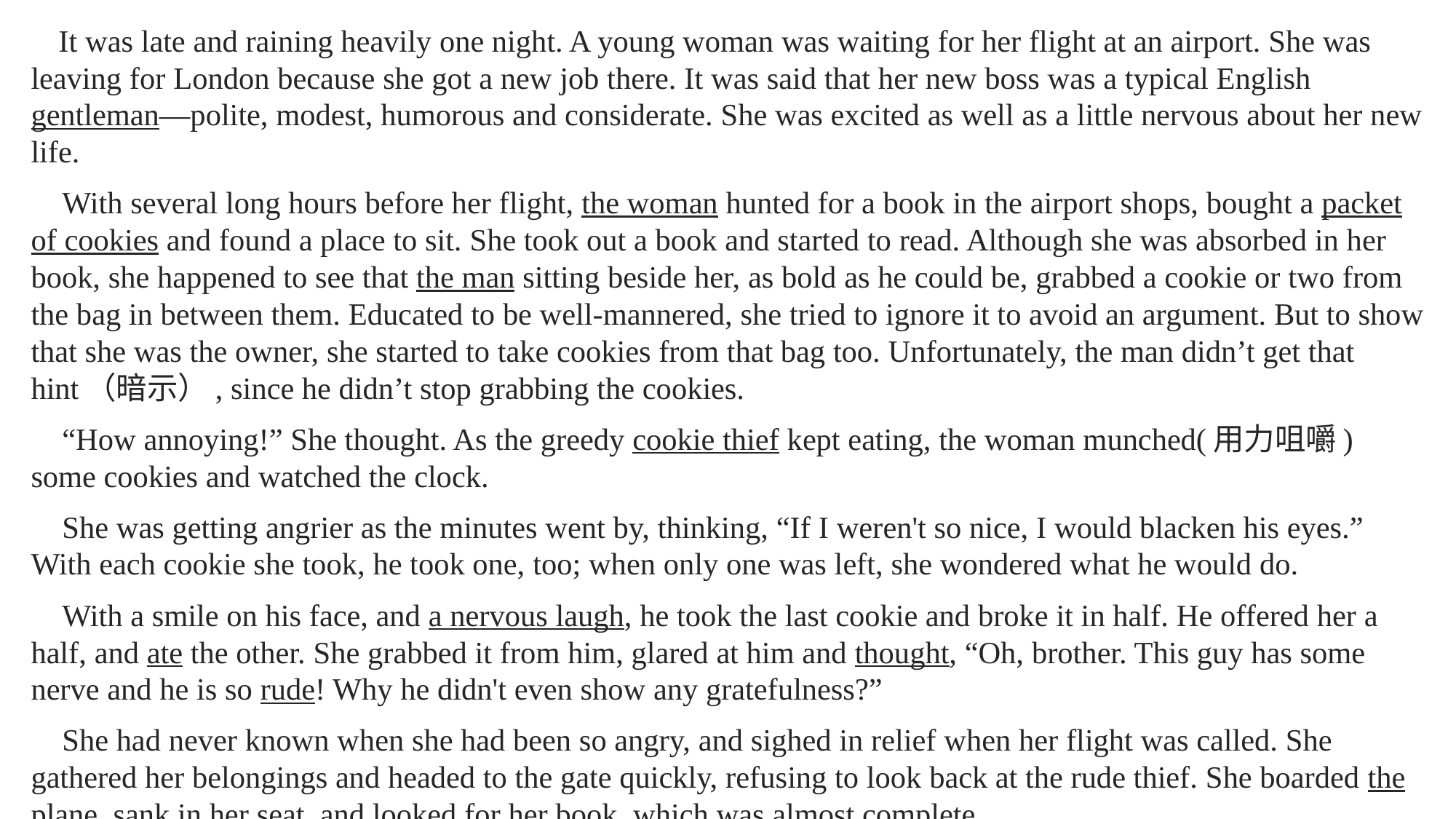

It was late and raining heavily one night. A young woman was waiting for her flight at an airport. She was leaving for London because she got a new job there. It was said that her new boss was a typical English gentleman—polite, modest, humorous and considerate. She was excited as well as a little nervous about her new life.
    With several long hours before her flight, the woman hunted for a book in the airport shops, bought a packet of cookies and found a place to sit. She took out a book and started to read. Although she was absorbed in her book, she happened to see that the man sitting beside her, as bold as he could be, grabbed a cookie or two from the bag in between them. Educated to be well-mannered, she tried to ignore it to avoid an argument. But to show that she was the owner, she started to take cookies from that bag too. Unfortunately, the man didn’t get that hint（暗示）, since he didn’t stop grabbing the cookies.
    “How annoying!” She thought. As the greedy cookie thief kept eating, the woman munched(用力咀嚼) some cookies and watched the clock.
    She was getting angrier as the minutes went by, thinking, “If I weren't so nice, I would blacken his eyes.” With each cookie she took, he took one, too; when only one was left, she wondered what he would do.
    With a smile on his face, and a nervous laugh, he took the last cookie and broke it in half. He offered her a half, and ate the other. She grabbed it from him, glared at him and thought, “Oh, brother. This guy has some nerve and he is so rude! Why he didn't even show any gratefulness?”
    She had never known when she had been so angry, and sighed in relief when her flight was called. She gathered her belongings and headed to the gate quickly, refusing to look back at the rude thief. She boarded the plane, sank in her seat, and looked for her book, which was almost complete.